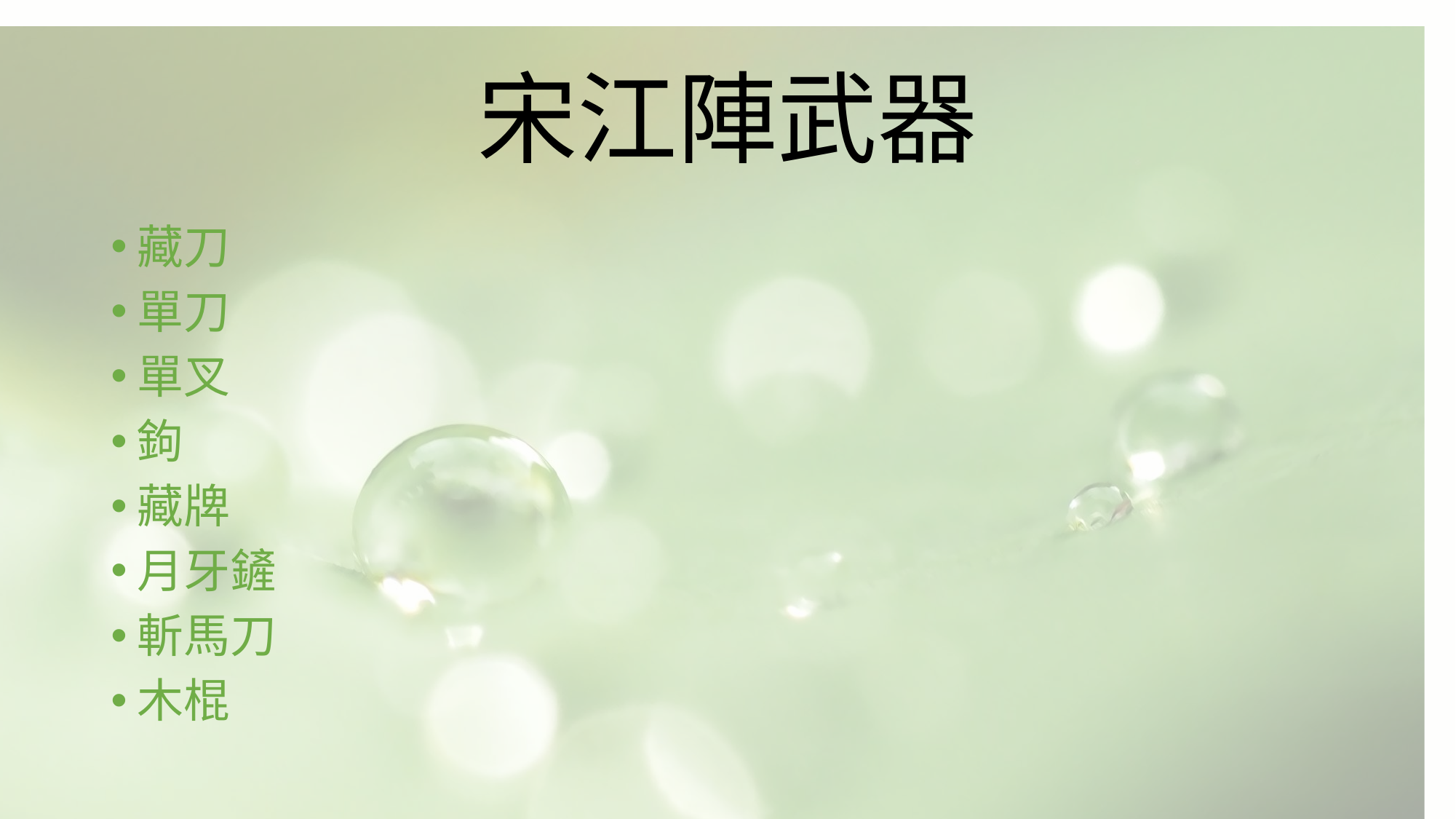

# 宋江陣武器
藏刀
單刀
單叉
鉤
藏牌
月牙鏟
斬馬刀
木棍